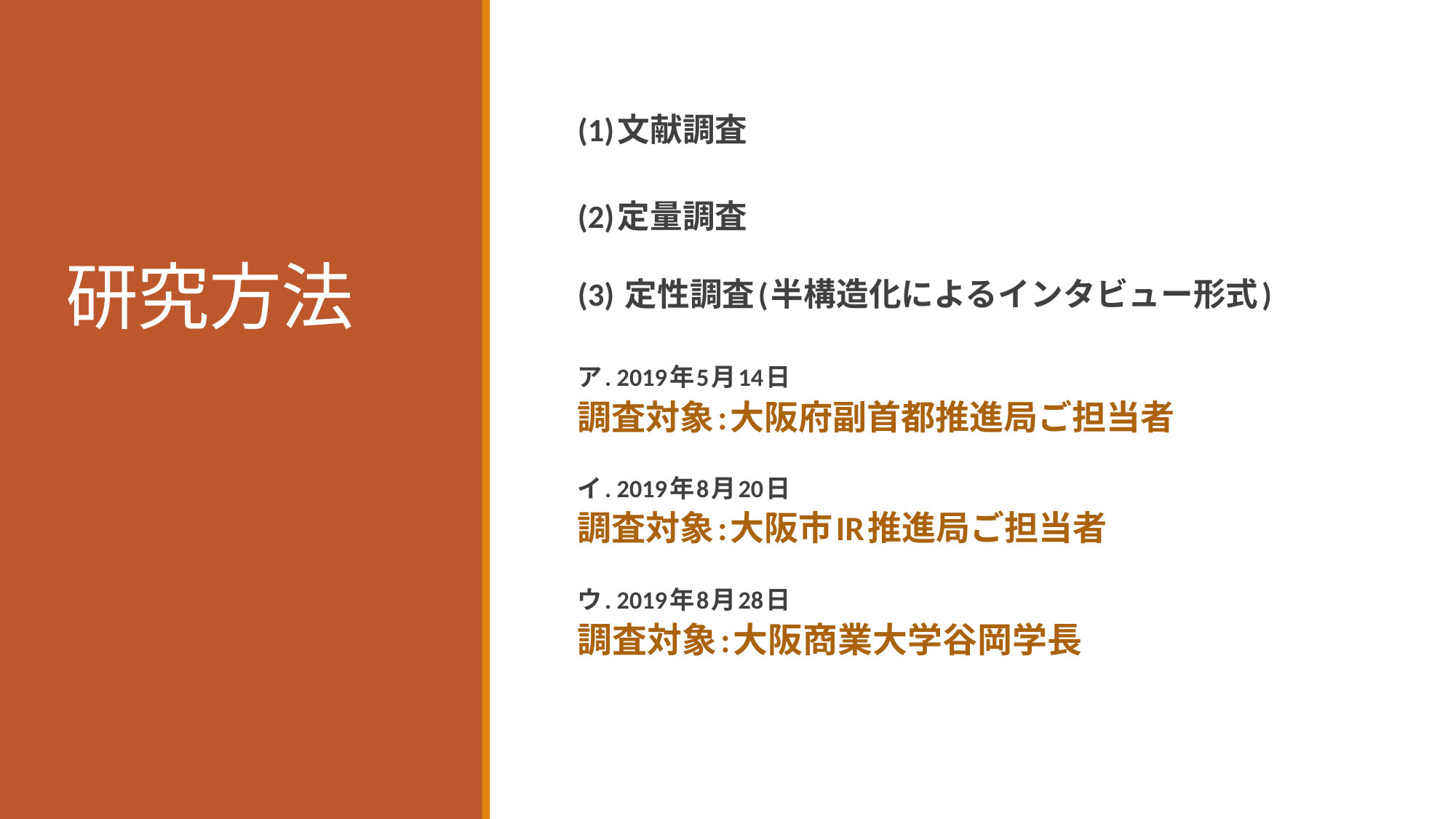

(1)文献調査

(2)定量調査

(3) 定性調査(半構造化によるインタビュー形式)

ア. 2019年5月14日
調査対象:大阪府副首都推進局ご担当者

イ. 2019年8月20日
調査対象:大阪市IR推進局ご担当者

ウ. 2019年8月28日
調査対象:大阪商業大学谷岡学長

# 研究方法